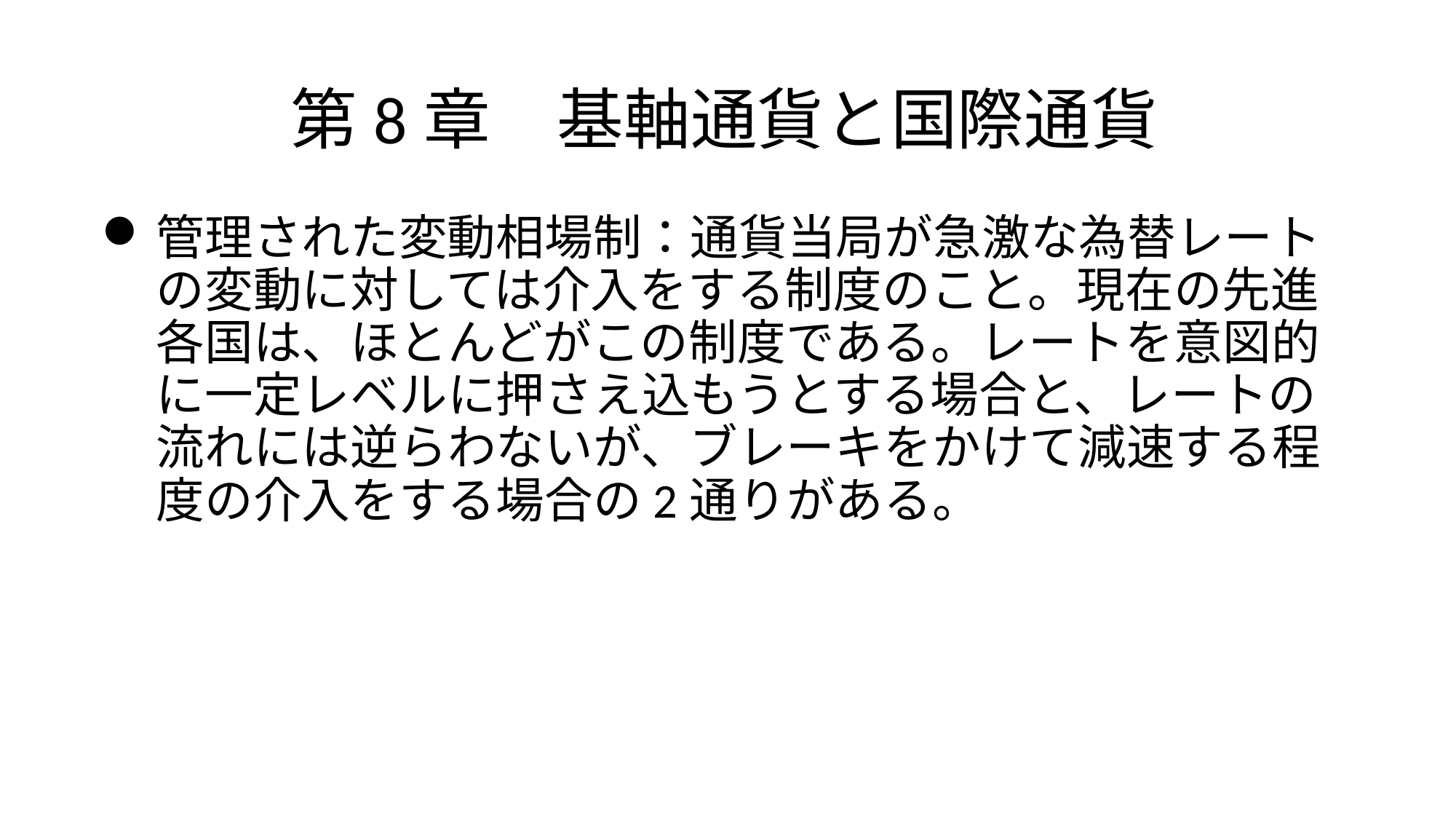

# 第8章　基軸通貨と国際通貨
管理された変動相場制：通貨当局が急激な為替レートの変動に対しては介入をする制度のこと。現在の先進各国は、ほとんどがこの制度である。レートを意図的に一定レベルに押さえ込もうとする場合と、レートの流れには逆らわないが、ブレーキをかけて減速する程度の介入をする場合の2通りがある。